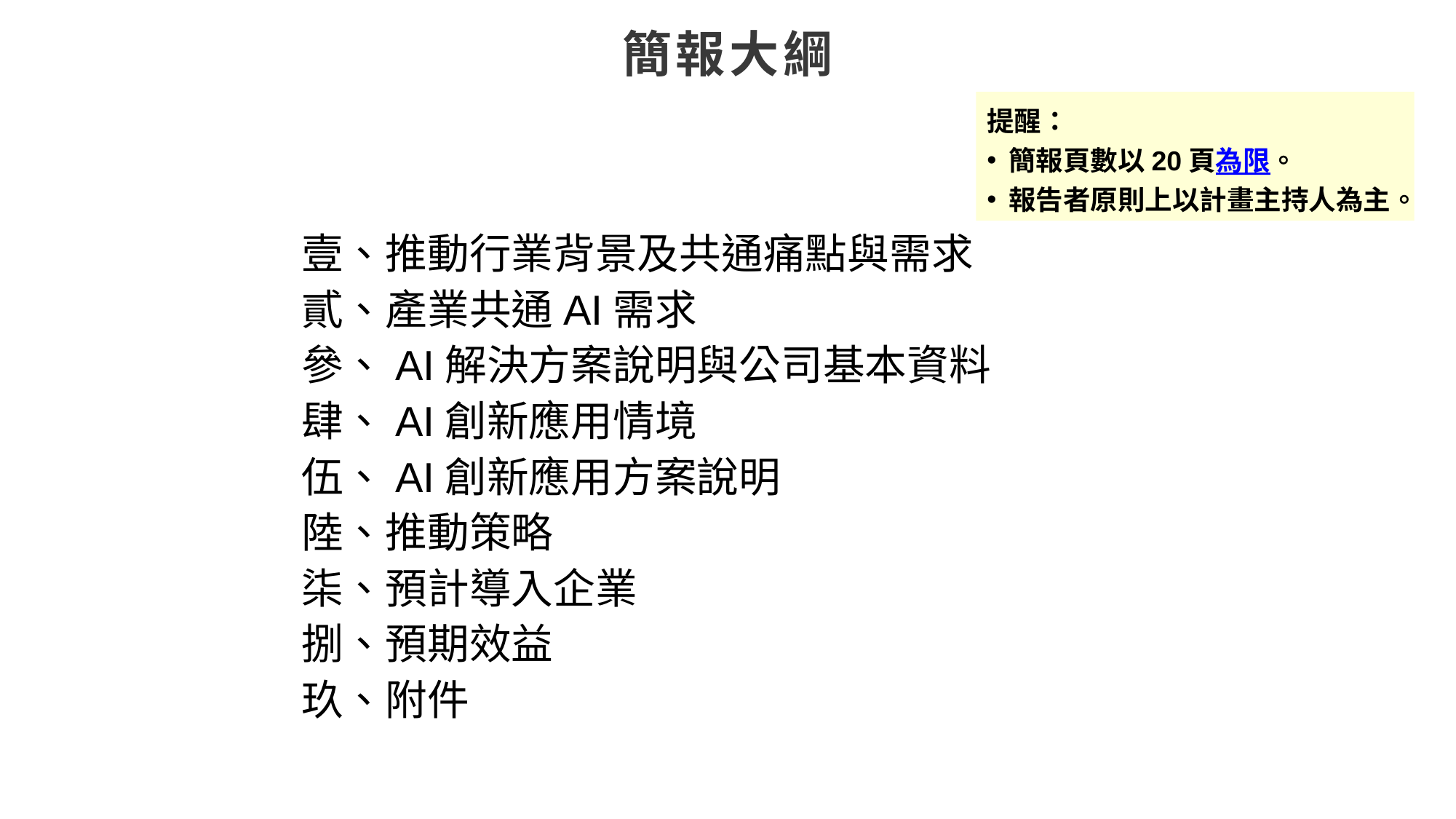

# 簡報大綱
提醒：
簡報頁數以20頁為限。
報告者原則上以計畫主持人為主。

壹、推動行業背景及共通痛點與需求
貳、產業共通AI需求
參、AI解決方案說明與公司基本資料
肆、AI創新應用情境
伍、AI創新應用方案說明
陸、推動策略
柒、預計導入企業
捌、預期效益
玖、附件